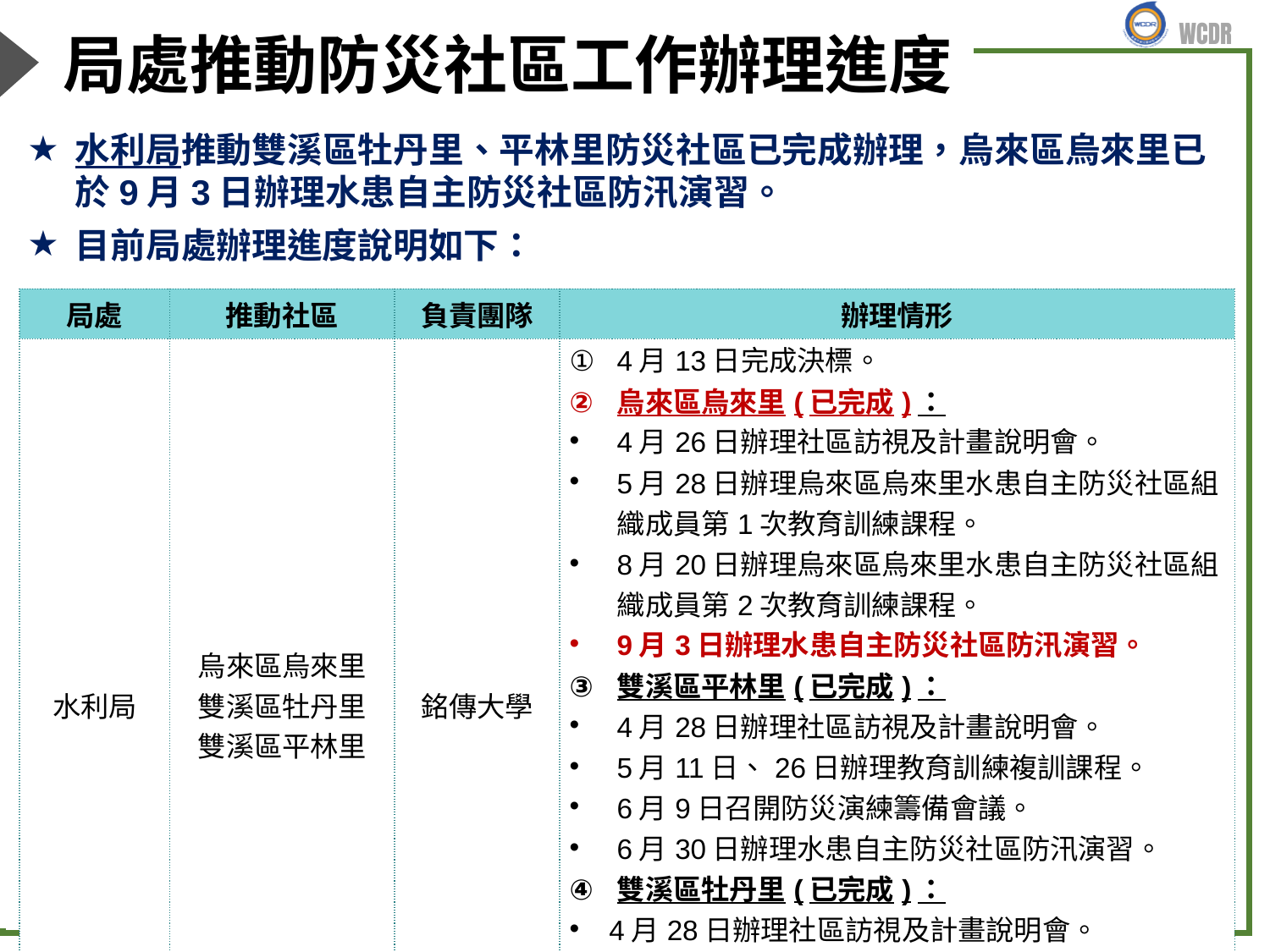

# 局處推動防災社區工作辦理進度
水利局推動雙溪區牡丹里、平林里防災社區已完成辦理，烏來區烏來里已於9月3日辦理水患自主防災社區防汛演習。
目前局處辦理進度說明如下：

| 局處 | 推動社區 | 負責團隊 | 辦理情形 |
| --- | --- | --- | --- |
| 水利局 | 烏來區烏來里 雙溪區牡丹里 雙溪區平林里 | 銘傳大學 | 4月13日完成決標。 烏來區烏來里(已完成)： 4月26日辦理社區訪視及計畫說明會。 5月28日辦理烏來區烏來里水患自主防災社區組織成員第1次教育訓練課程。 8月20日辦理烏來區烏來里水患自主防災社區組織成員第2次教育訓練課程。 9月3日辦理水患自主防災社區防汛演習。 雙溪區平林里(已完成)： 4月28日辦理社區訪視及計畫說明會。 5月11日、26日辦理教育訓練複訓課程。 6月9日召開防災演練籌備會議。 6月30日辦理水患自主防災社區防汛演習。 雙溪區牡丹里(已完成)： 4月28日辦理社區訪視及計畫說明會。 5月26日辦理水患自主防災社區組織成員教育訓練。 7月21日辦理水患自主防災社區防汛演習。 |
29